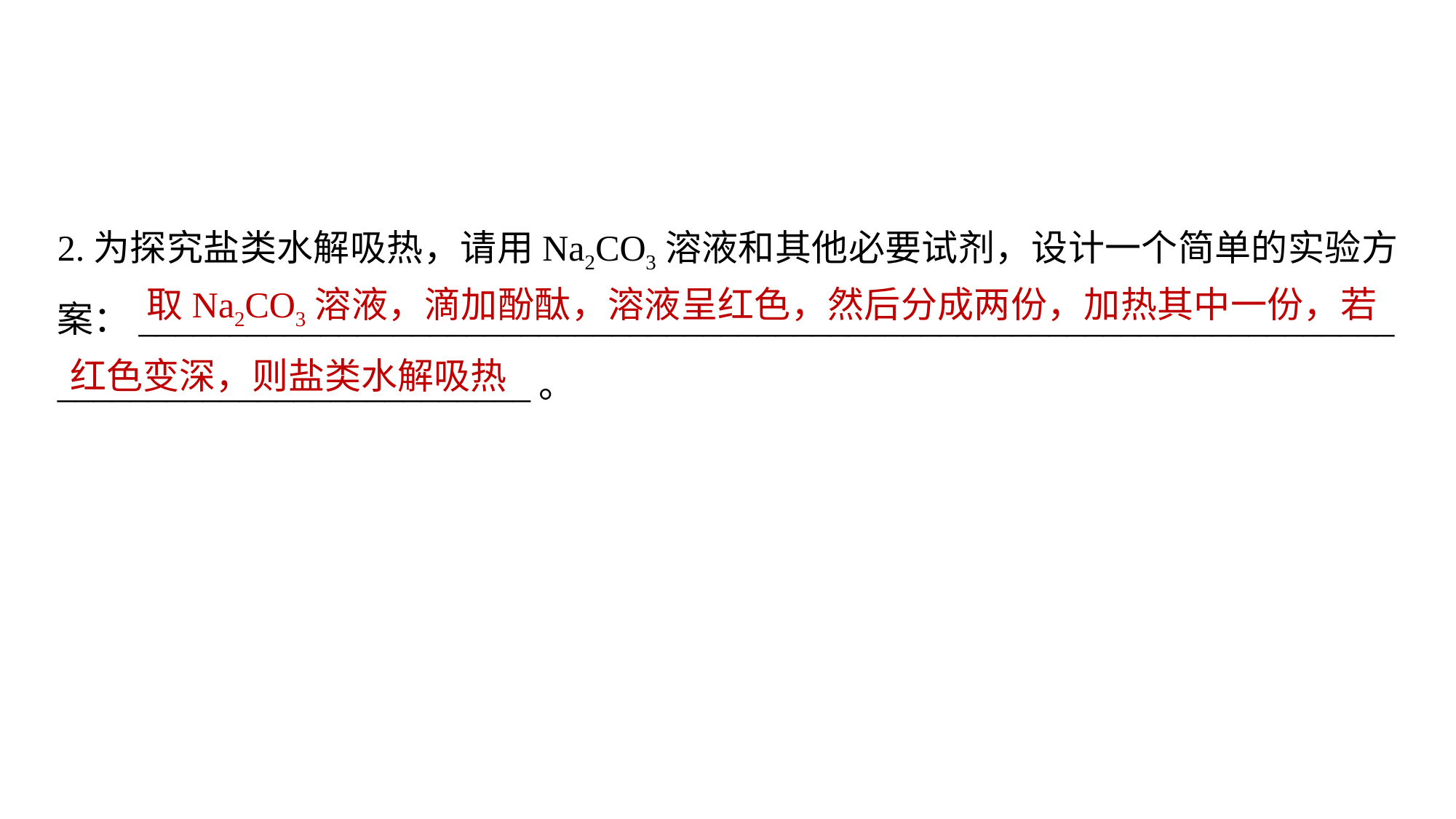

2.为探究盐类水解吸热，请用Na2CO3溶液和其他必要试剂，设计一个简单的实验方案：_____________________________________________________________________
__________________________。
        取Na2CO3溶液，滴加酚酞，溶液呈红色，然后分成两份，加热其中一份，若红色变深，则盐类水解吸热